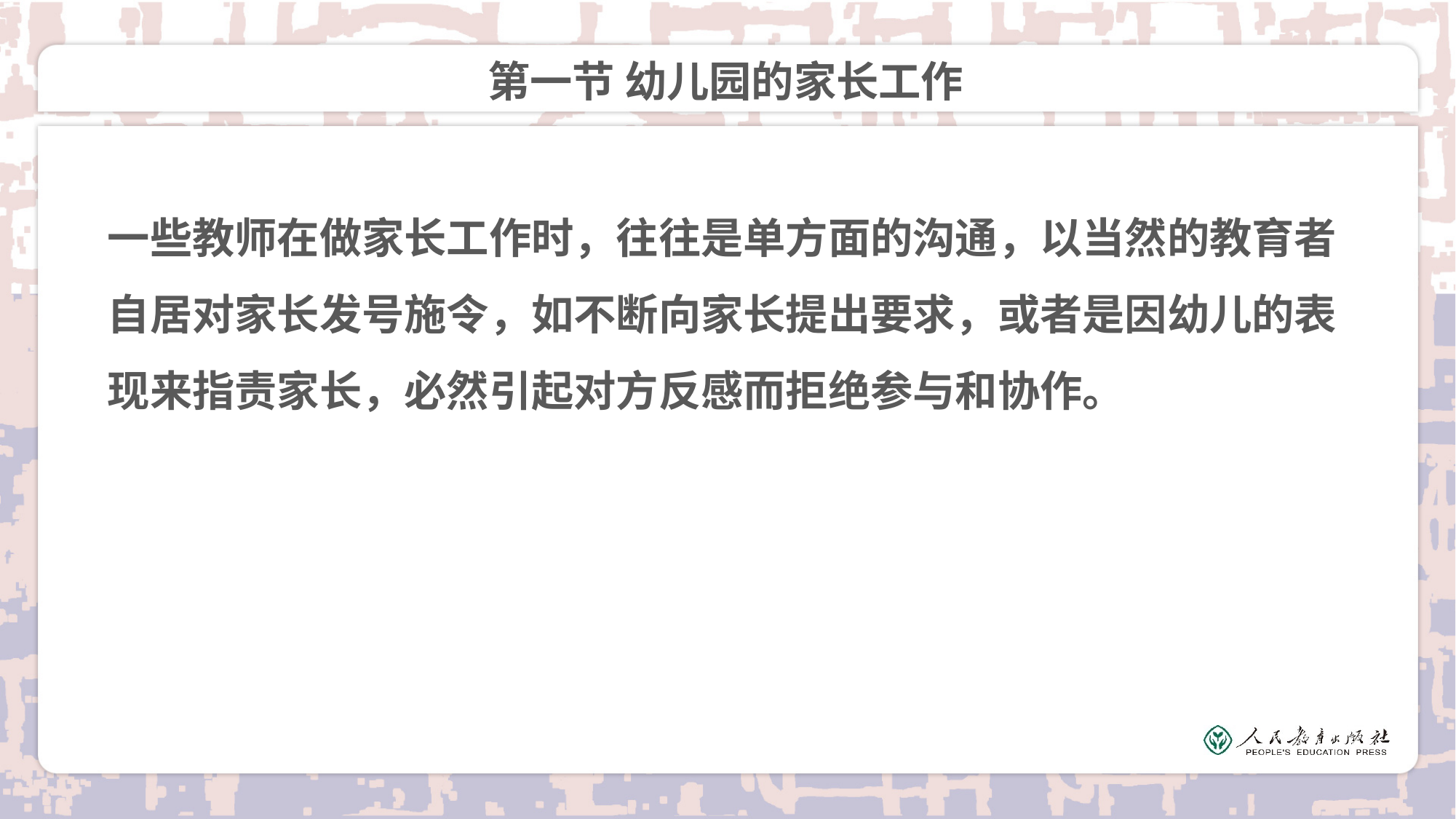

# 第一节 幼儿园的家长工作
一些教师在做家长工作时，往往是单方面的沟通，以当然的教育者自居对家长发号施令，如不断向家长提出要求，或者是因幼儿的表现来指责家长，必然引起对方反感而拒绝参与和协作。